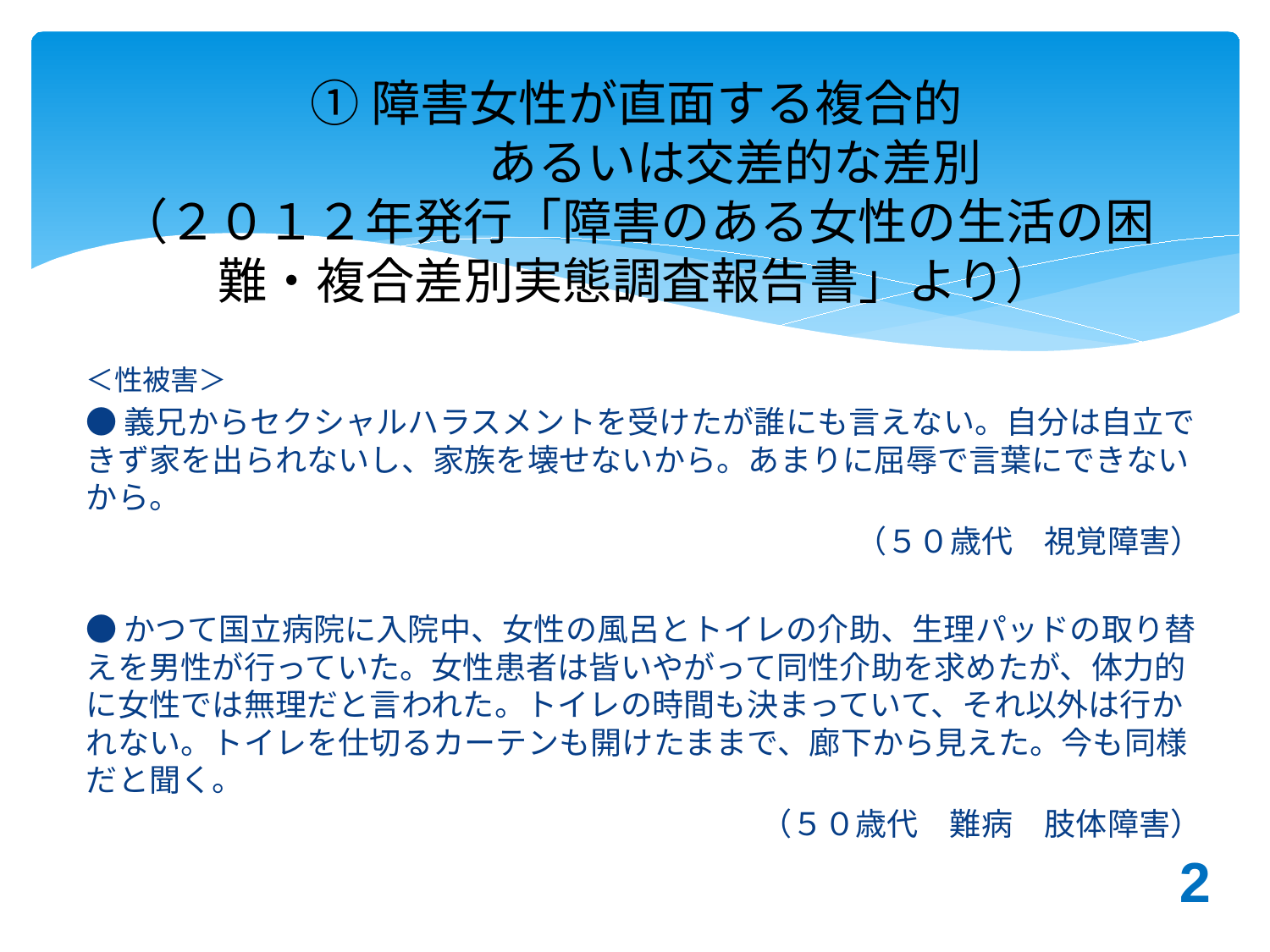

# ①障害女性が直面する複合的 　　　　あるいは交差的な差別 （２０１２年発行「障害のある女性の生活の困難・複合差別実態調査報告書」より）
＜性被害＞
●義兄からセクシャルハラスメントを受けたが誰にも言えない。自分は自立できず家を出られないし、家族を壊せないから。あまりに屈辱で言葉にできないから。
（５０歳代　視覚障害）

●かつて国立病院に入院中、女性の風呂とトイレの介助、生理パッドの取り替えを男性が行っていた。女性患者は皆いやがって同性介助を求めたが、体力的に女性では無理だと言われた。トイレの時間も決まっていて、それ以外は行かれない。トイレを仕切るカーテンも開けたままで、廊下から見えた。今も同様だと聞く。
（５０歳代　難病　肢体障害）

2